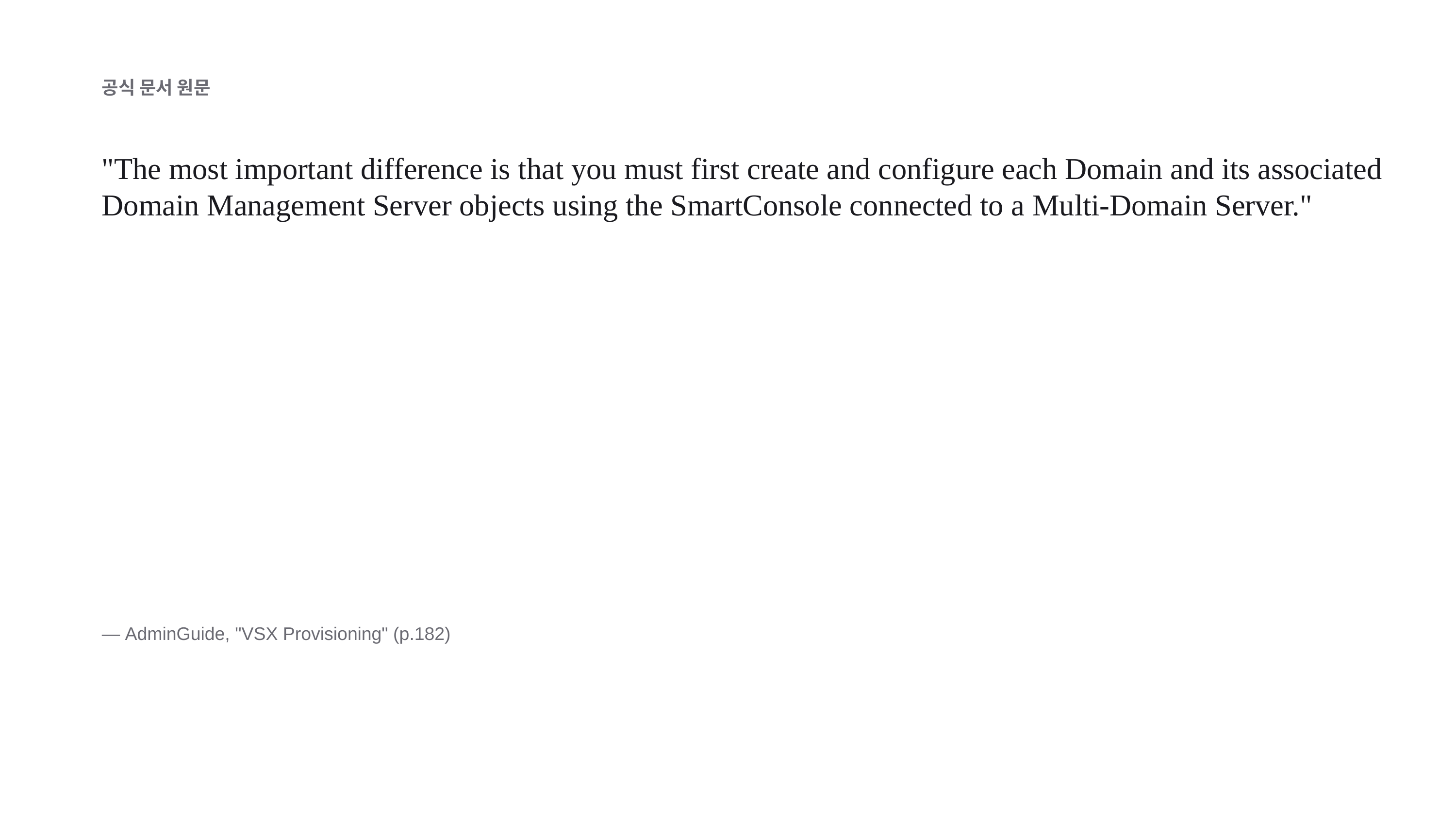

공식 문서 원문
"The most important difference is that you must first create and configure each Domain and its associated Domain Management Server objects using the SmartConsole connected to a Multi-Domain Server."
— AdminGuide, "VSX Provisioning" (p.182)